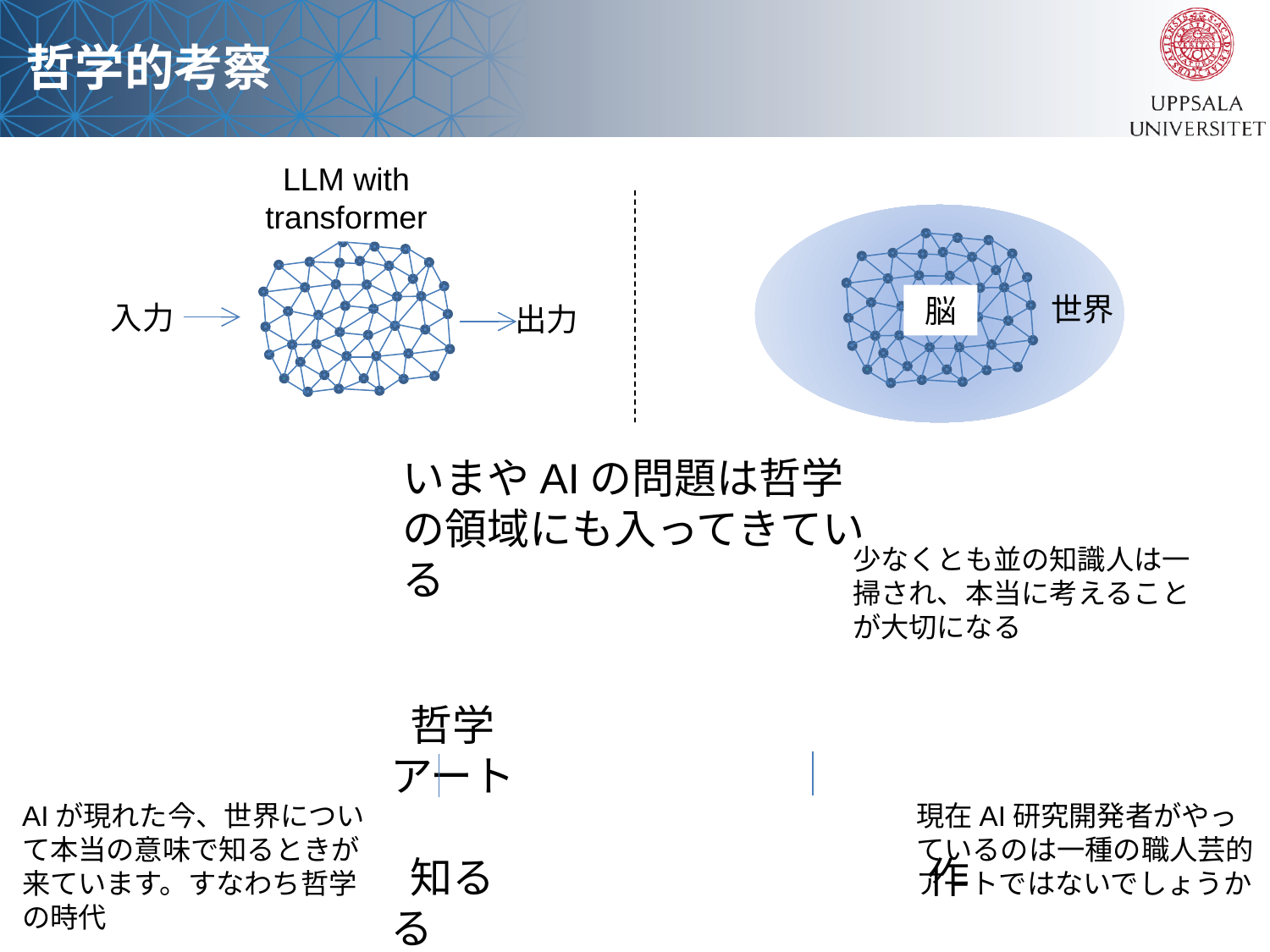

哲学的考察
LLM with transformer

世界
脳
入力
出力
いまやAIの問題は哲学の領域にも入ってきている
少なくとも並の知識人は一掃され、本当に考えることが大切になる
 哲学　　　　　　　　　　アート

 知る　　　　　　　　　　 作る
AIが現れた今、世界について本当の意味で知るときが来ています。すなわち哲学の時代
現在AI研究開発者がやっているのは一種の職人芸的アートではないでしょうか